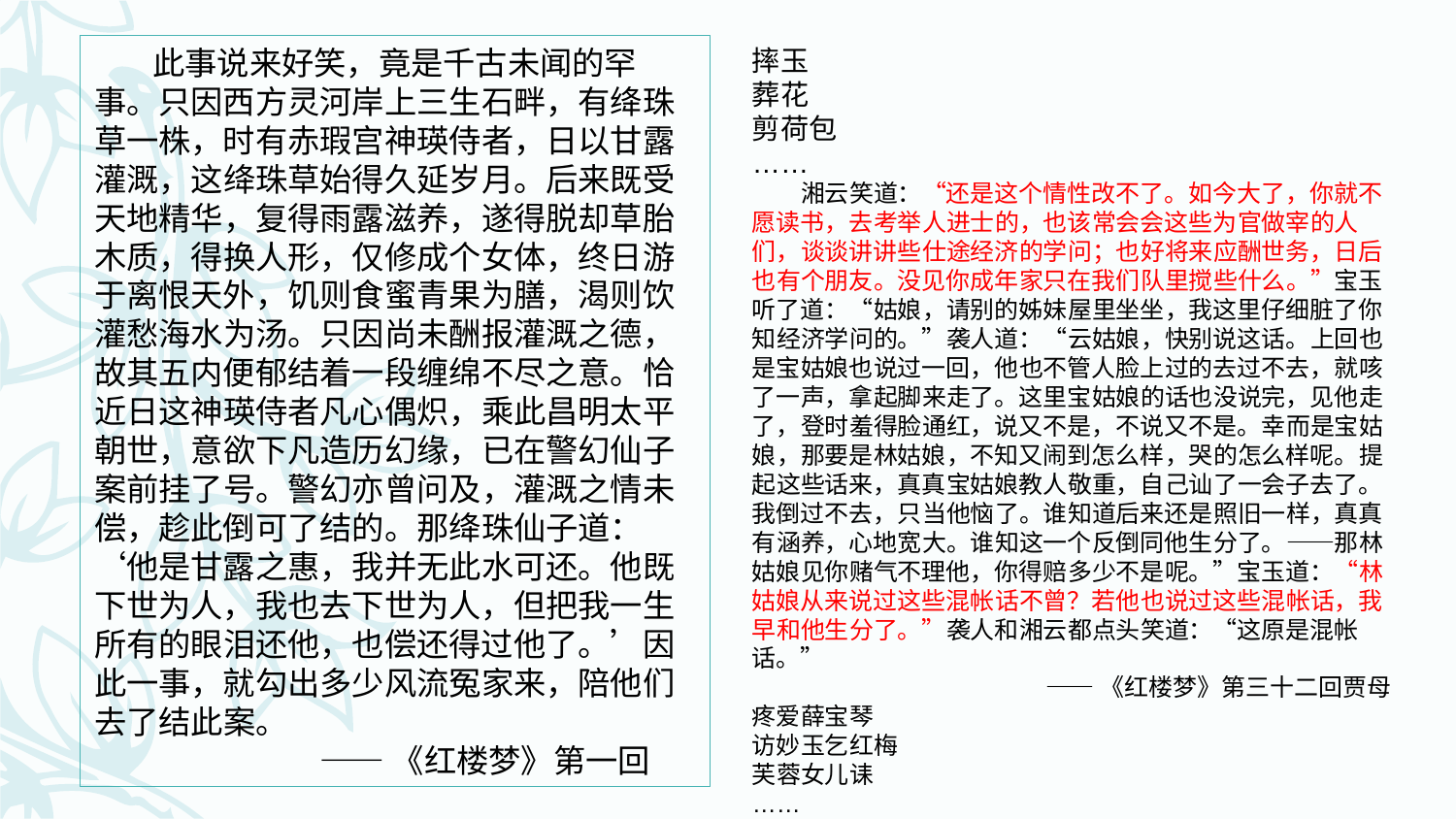

此事说来好笑，竟是千古未闻的罕事。只因西方灵河岸上三生石畔，有绛珠草一株，时有赤瑕宫神瑛侍者，日以甘露灌溉，这绛珠草始得久延岁月。后来既受天地精华，复得雨露滋养，遂得脱却草胎木质，得换人形，仅修成个女体，终日游于离恨天外，饥则食蜜青果为膳，渴则饮灌愁海水为汤。只因尚未酬报灌溉之德，故其五内便郁结着一段缠绵不尽之意。恰近日这神瑛侍者凡心偶炽，乘此昌明太平朝世，意欲下凡造历幻缘，已在警幻仙子案前挂了号。警幻亦曾问及，灌溉之情未偿，趁此倒可了结的。那绛珠仙子道：‘他是甘露之惠，我并无此水可还。他既下世为人，我也去下世为人，但把我一生所有的眼泪还他，也偿还得过他了。’因此一事，就勾出多少风流冤家来，陪他们去了结此案。
                               ——《红楼梦》第一回
摔玉
葬花
剪荷包
……
        湘云笑道：“还是这个情性改不了。如今大了，你就不愿读书，去考举人进士的，也该常会会这些为官做宰的人们，谈谈讲讲些仕途经济的学问；也好将来应酬世务，日后也有个朋友。没见你成年家只在我们队里搅些什么。”宝玉听了道：“姑娘，请别的姊妹屋里坐坐，我这里仔细脏了你知经济学问的。”袭人道：“云姑娘，快别说这话。上回也是宝姑娘也说过一回，他也不管人脸上过的去过不去，就咳了一声，拿起脚来走了。这里宝姑娘的话也没说完，见他走了，登时羞得脸通红，说又不是，不说又不是。幸而是宝姑娘，那要是林姑娘，不知又闹到怎么样，哭的怎么样呢。提起这些话来，真真宝姑娘教人敬重，自己讪了一会子去了。我倒过不去，只当他恼了。谁知道后来还是照旧一样，真真有涵养，心地宽大。谁知这一个反倒同他生分了。——那林姑娘见你赌气不理他，你得赔多少不是呢。”宝玉道：“林姑娘从来说过这些混帐话不曾？若他也说过这些混帐话，我早和他生分了。”袭人和湘云都点头笑道：“这原是混帐话。”
                                                       ——《红楼梦》第三十二回贾母疼爱薛宝琴
访妙玉乞红梅
芙蓉女儿诔
……